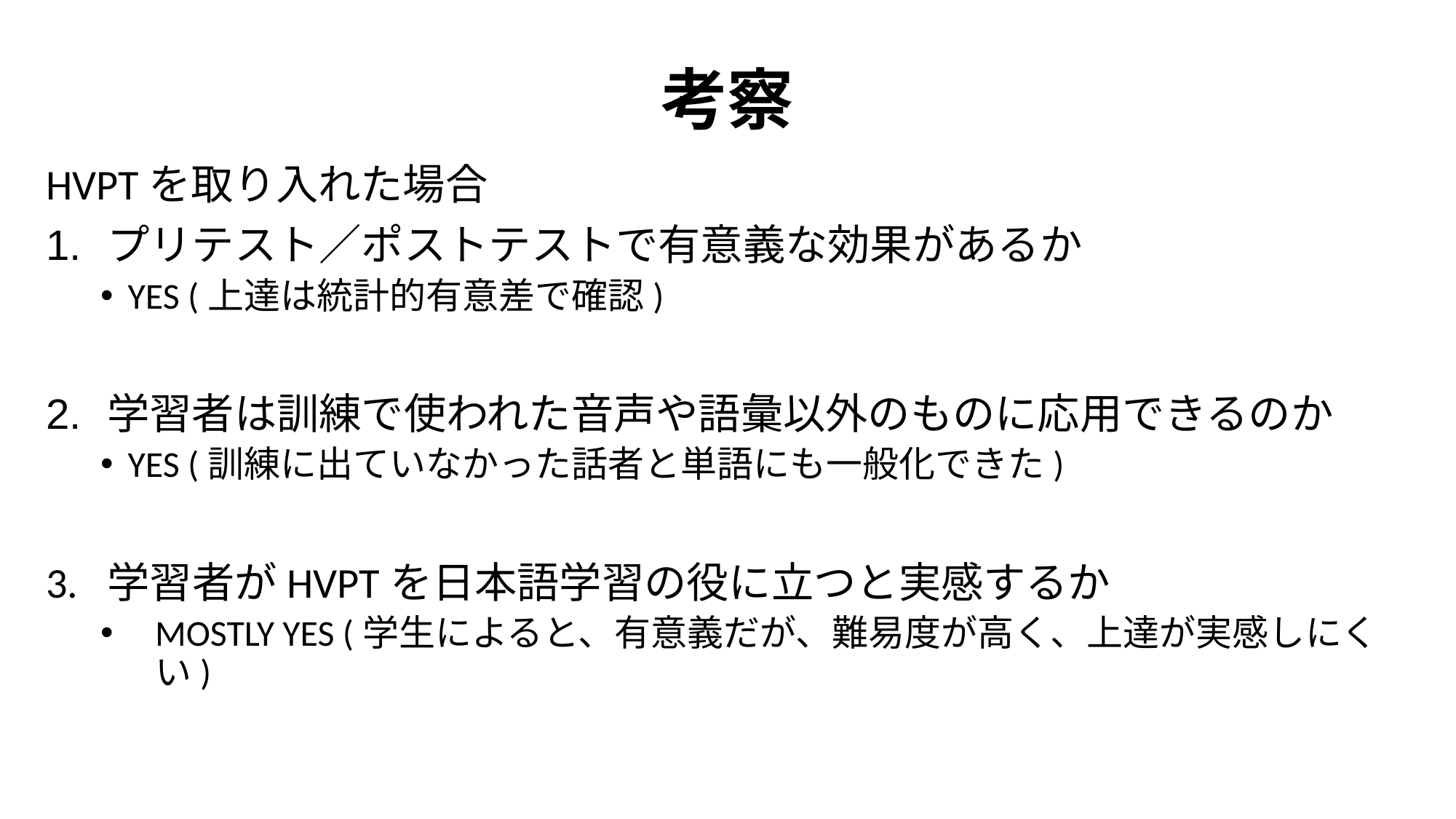

# 考察
HVPTを取り入れた場合
プリテスト／ポストテストで有意義な効果があるか
YES (上達は統計的有意差で確認)

学習者は訓練で使われた音声や語彙以外のものに応用できるのか
YES (訓練に出ていなかった話者と単語にも一般化できた)

3.  学習者がHVPTを日本語学習の役に立つと実感するか
MOSTLY YES (学生によると、有意義だが、難易度が高く、上達が実感しにくい)